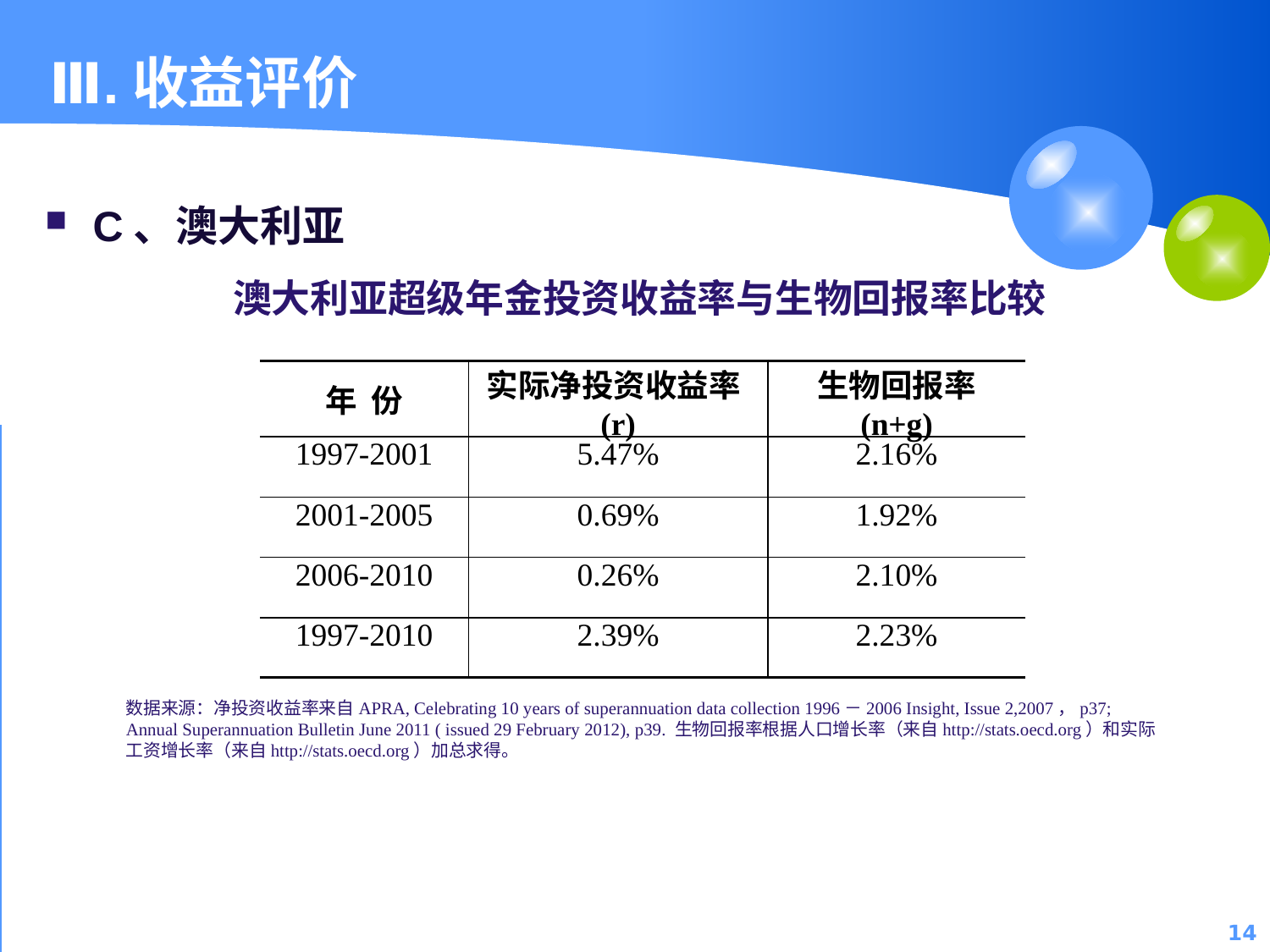

14
# Ⅲ.收益评价
C、澳大利亚

澳大利亚超级年金投资收益率与生物回报率比较
| 年 份 | 实际净投资收益率(r) | 生物回报率 (n+g) |
| --- | --- | --- |
| 1997-2001 | 5.47% | 2.16% |
| 2001-2005 | 0.69% | 1.92% |
| 2006-2010 | 0.26% | 2.10% |
| 1997-2010 | 2.39% | 2.23% |
数据来源：净投资收益率来自APRA, Celebrating 10 years of superannuation data collection 1996－2006 Insight, Issue 2,2007，p37; Annual Superannuation Bulletin June 2011 ( issued 29 February 2012), p39. 生物回报率根据人口增长率（来自http://stats.oecd.org）和实际工资增长率（来自http://stats.oecd.org）加总求得。